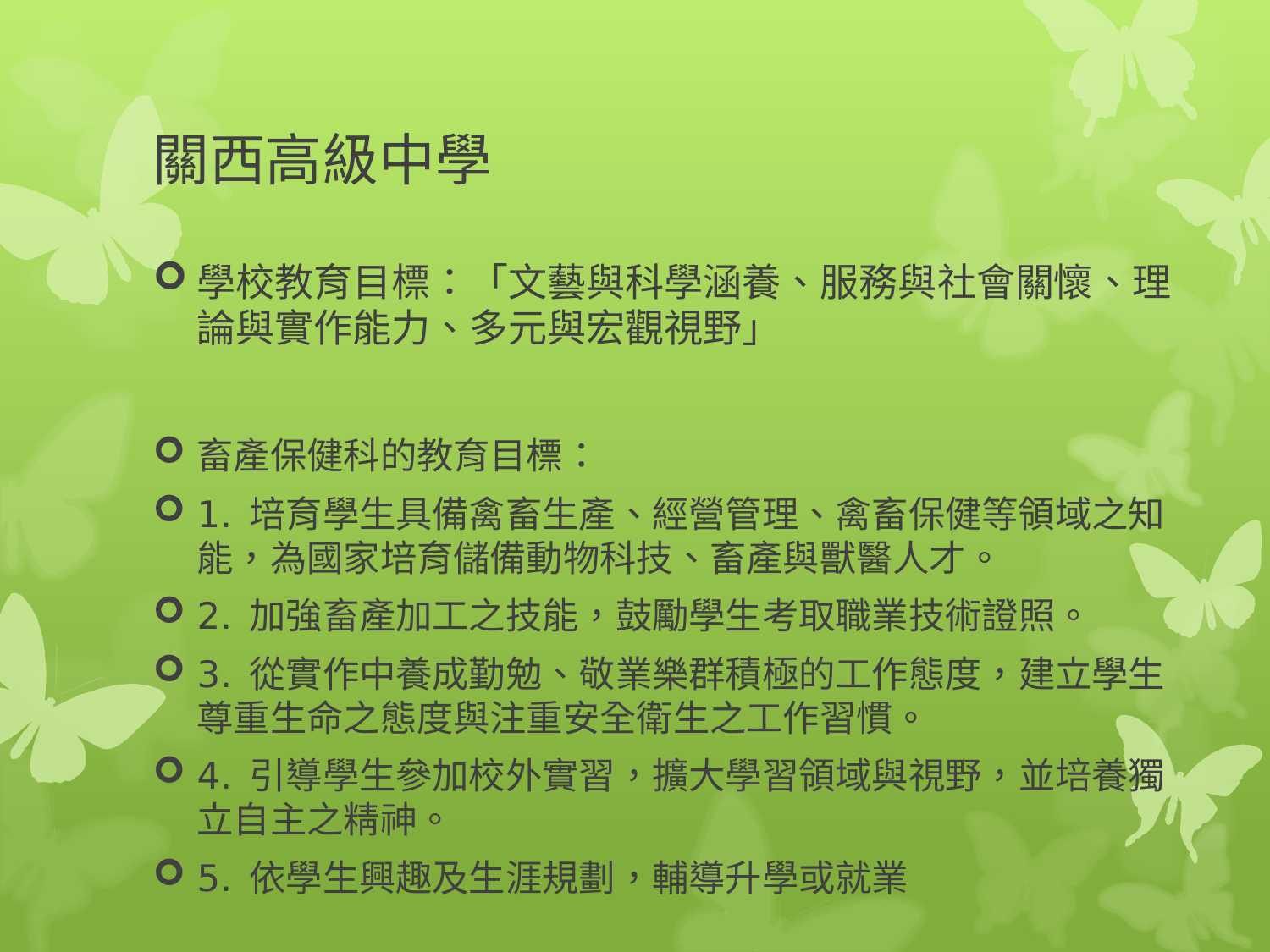

# 關西高級中學
學校教育目標：「文藝與科學涵養、服務與社會關懷、理論與實作能力、多元與宏觀視野」

畜產保健科的教育目標：
1. 培育學生具備禽畜生產、經營管理、禽畜保健等領域之知能，為國家培育儲備動物科技、畜產與獸醫人才。
2. 加強畜產加工之技能，鼓勵學生考取職業技術證照。
3. 從實作中養成勤勉、敬業樂群積極的工作態度，建立學生尊重生命之態度與注重安全衛生之工作習慣。
4. 引導學生參加校外實習，擴大學習領域與視野，並培養獨立自主之精神。
5. 依學生興趣及生涯規劃，輔導升學或就業